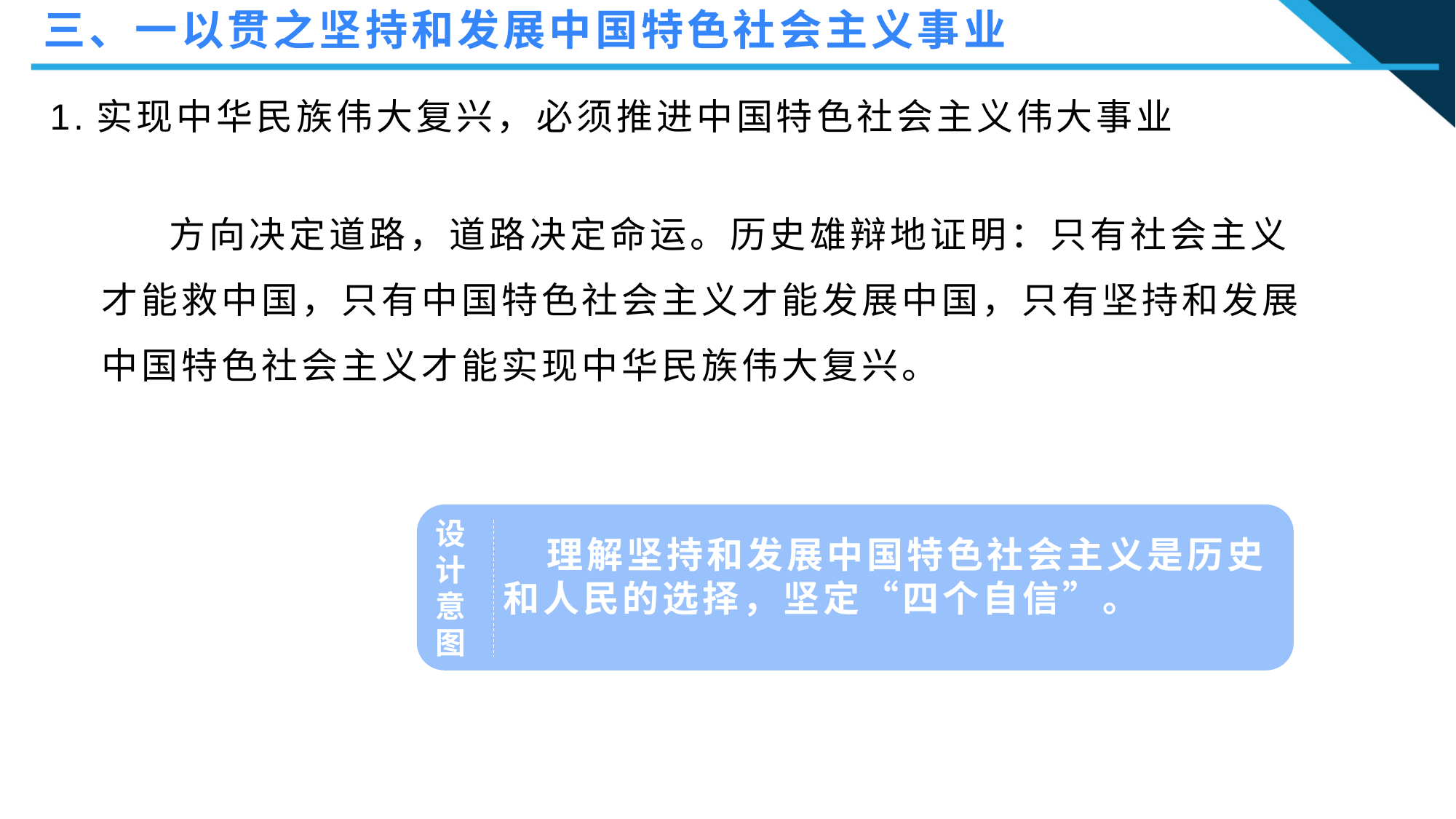

三、一以贯之坚持和发展中国特色社会主义事业
1.实现中华民族伟大复兴，必须推进中国特色社会主义伟大事业
     方向决定道路，道路决定命运。历史雄辩地证明：只有社会主义才能救中国，只有中国特色社会主义才能发展中国，只有坚持和发展中国特色社会主义才能实现中华民族伟大复兴。
设
计
意
图
   理解坚持和发展中国特色社会主义是历史和人民的选择，坚定“四个自信”。